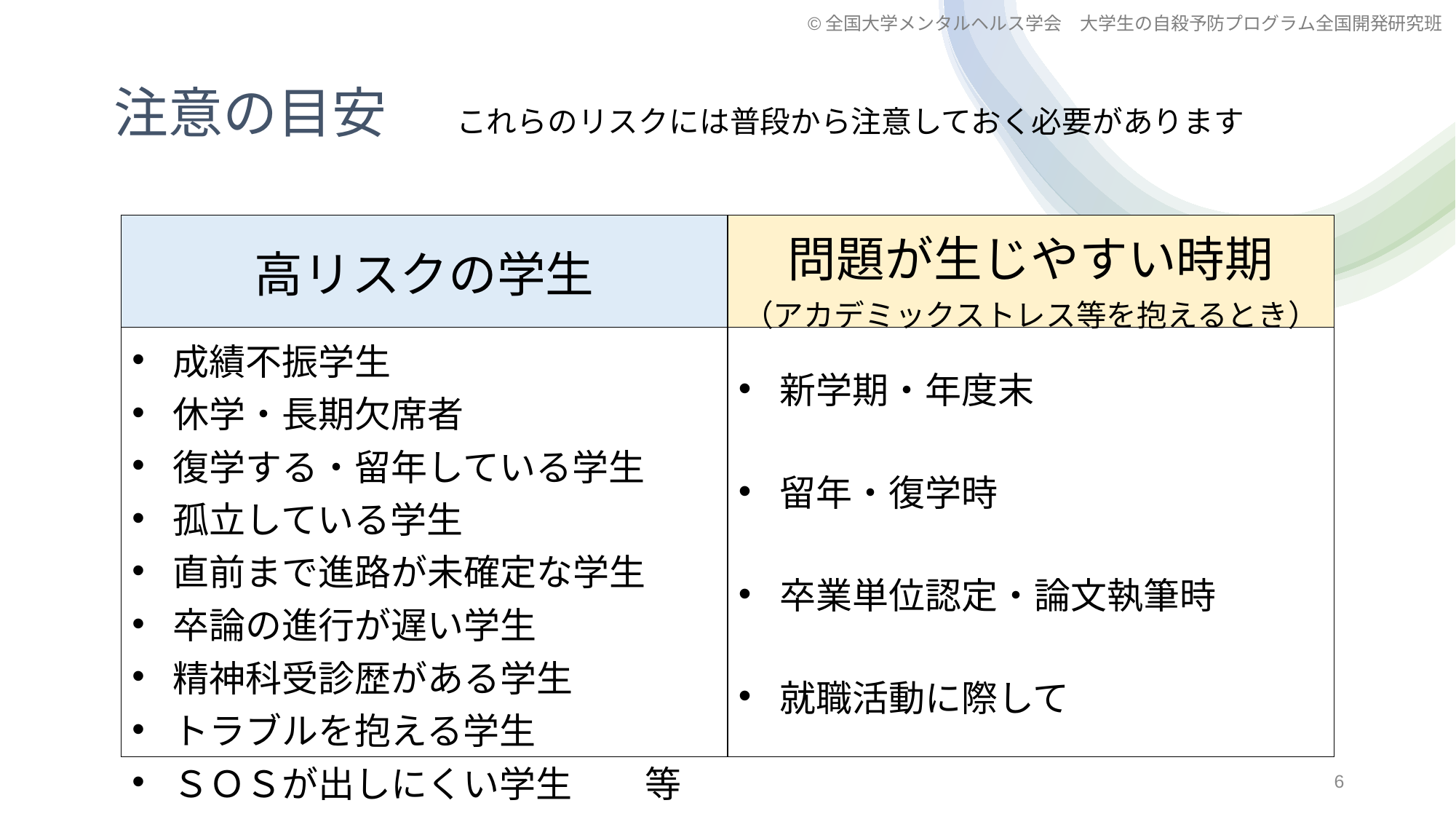

©全国大学メンタルヘルス学会　大学生の自殺予防プログラム全国開発研究班
# 注意の目安
これらのリスクには普段から注意しておく必要があります
| 高リスクの学生 | 問題が生じやすい時期 （アカデミックストレス等を抱えるとき） |
| --- | --- |
| 成績不振学生 休学・長期欠席者 復学する・留年している学生 孤立している学生 直前まで進路が未確定な学生 卒論の進行が遅い学生 精神科受診歴がある学生 トラブルを抱える学生 ＳＯＳが出しにくい学生　　等 | 新学期・年度末 留年・復学時 卒業単位認定・論文執筆時 就職活動に際して |
6